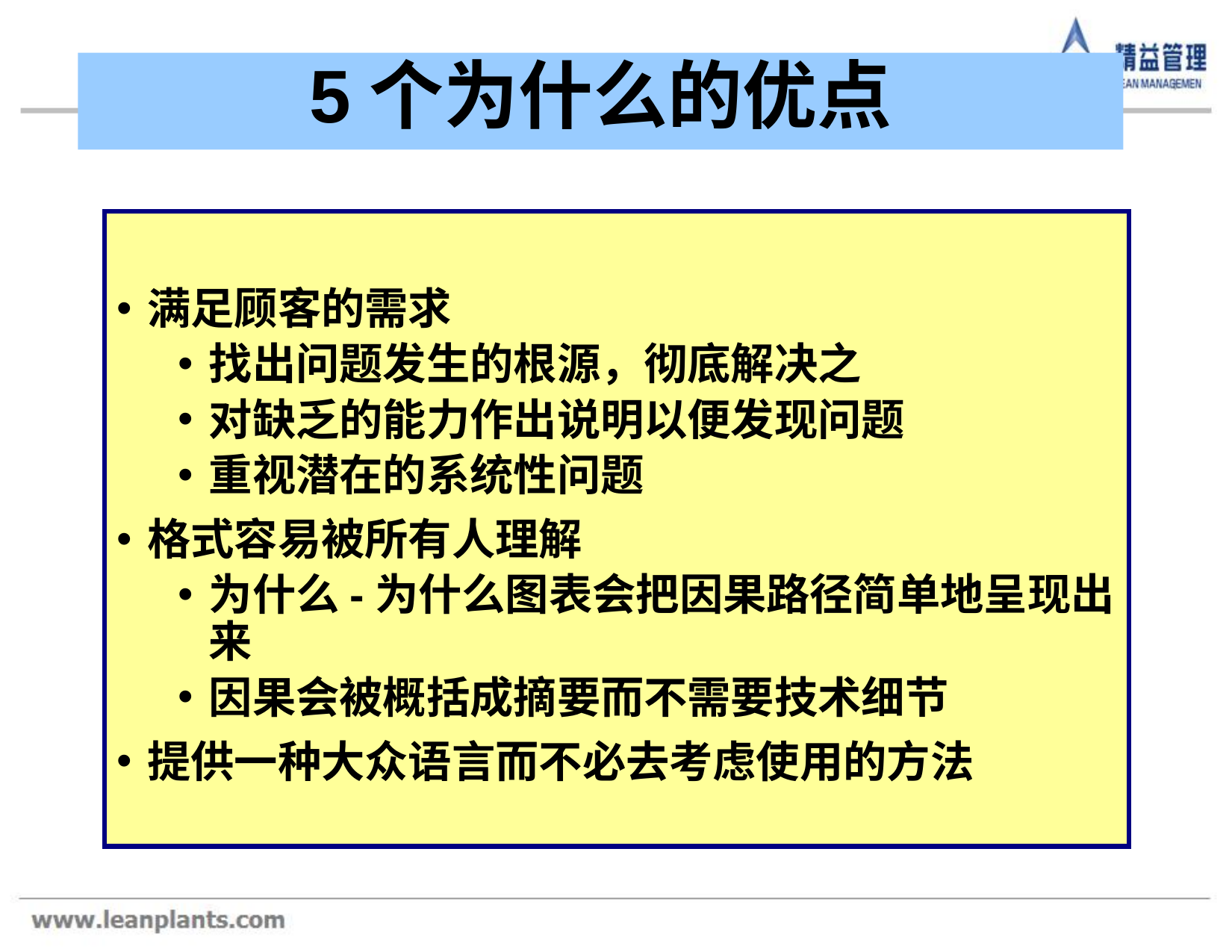

5个为什么的优点

满足顾客的需求
找出问题发生的根源，彻底解决之
对缺乏的能力作出说明以便发现问题
重视潜在的系统性问题
格式容易被所有人理解
为什么-为什么图表会把因果路径简单地呈现出来
因果会被概括成摘要而不需要技术细节
提供一种大众语言而不必去考虑使用的方法